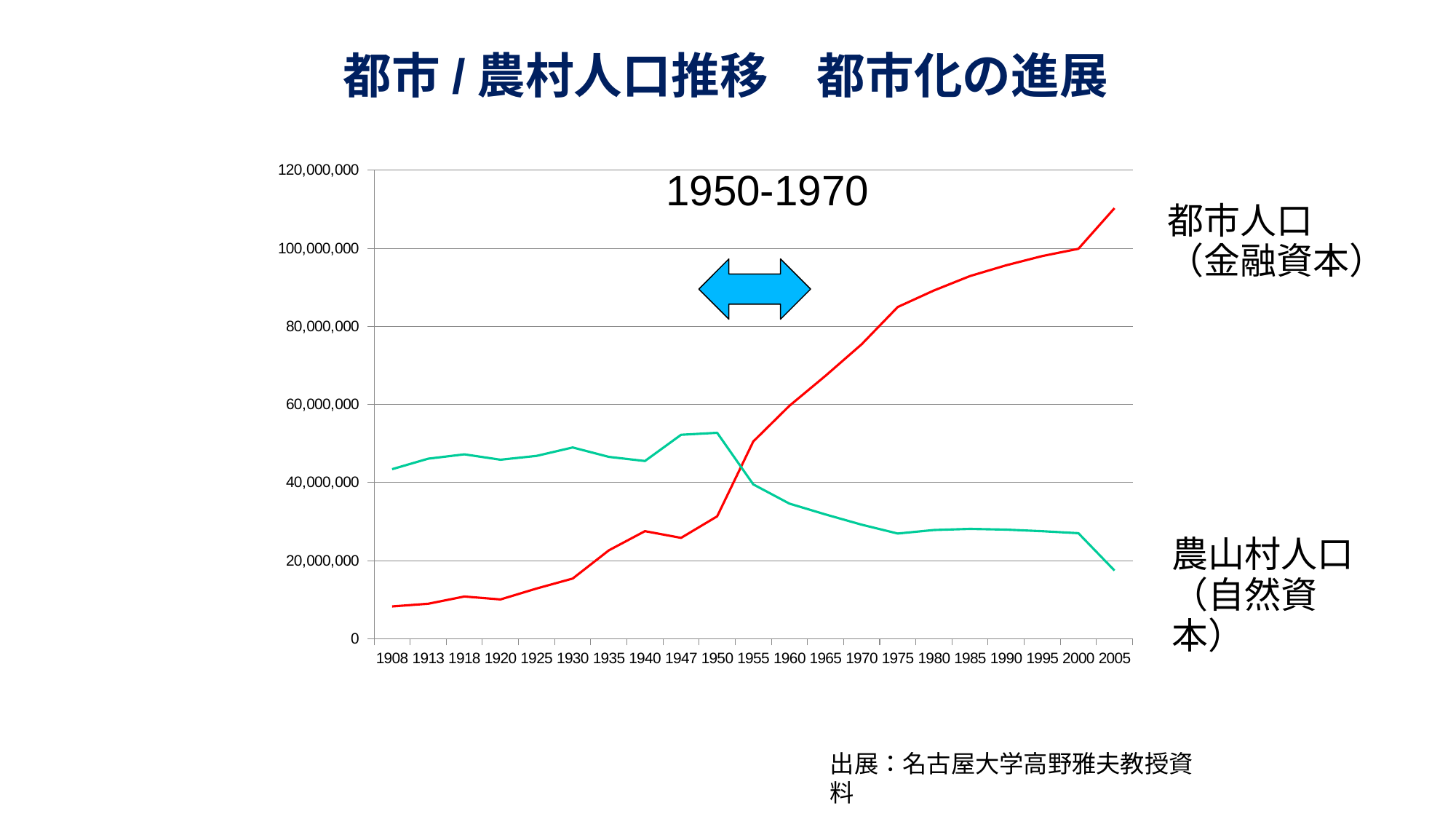

# 都市/農村人口推移　都市化の進展

### Chart

| Category |  |  |
|---|---|---|
| 1908 | 8299744.0 | 43442109.0 |
| 1913 | 8999264.0 | 46132006.0 |
| 1918 | 10842857.0 | 47244420.0 |
| 1920 | 10096758.0 | 45866295.0 |
| 1925 | 12896850.0 | 46839972.0 |
| 1930 | 15444300.0 | 49005705.0 |
| 1935 | 22666307.0 | 46587841.0 |
| 1940 | 27577539.0 | 45536769.0 |
| 1947 | 25857739.0 | 52243734.0 |
| 1950 | 31365523.0 | 52749051.0 |
| 1955 | 50532410.0 | 39544184.0 |
| 1960 | 59677885.0 | 34622465.0 |
| 1965 | 67356158.0 | 31852979.0 |
| 1970 | 75428660.0 | 29236511.0 |
| 1975 | 84967269.0 | 26972374.0 |
| 1980 | 89187409.0 | 27872987.0 |
| 1985 | 92889236.0 | 28159687.0 |
| 1990 | 95643521.0 | 27967646.0 |
| 1995 | 98009107.0 | 27561139.0 |
| 2000 | 99865289.0 | 27060554.0 |
| 2005 | 110264324.0 | 17503670.0 |
1950-1970
　都市人口
　（金融資本）

農山村人口
（自然資本）
出展：名古屋大学高野雅夫教授資料